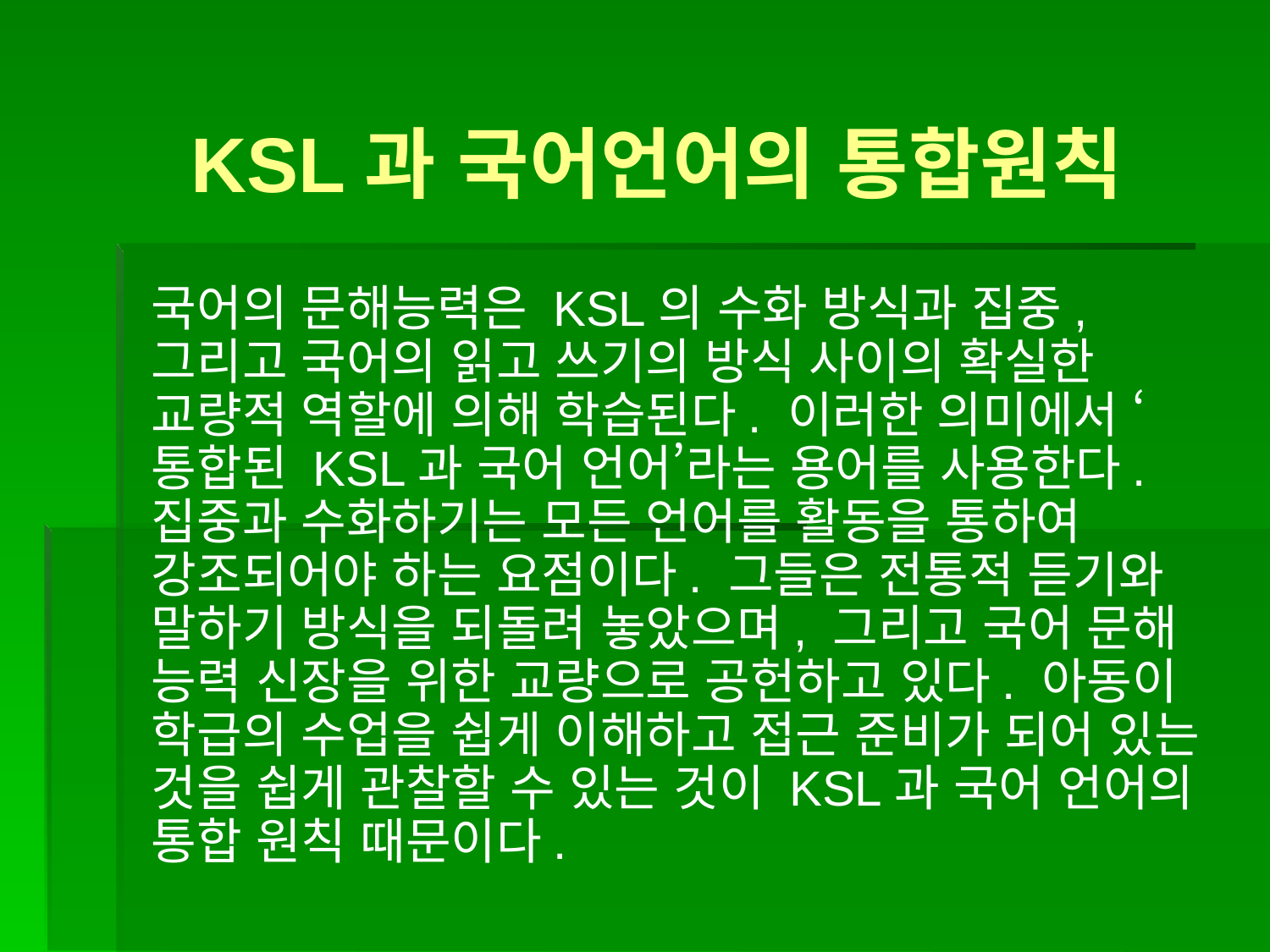

KSL과 국어언어의 통합원칙
국어의 문해능력은 KSL의 수화 방식과 집중, 그리고 국어의 읽고 쓰기의 방식 사이의 확실한 교량적 역할에 의해 학습된다. 이러한 의미에서 ‘통합된 KSL과 국어 언어’라는 용어를 사용한다. 집중과 수화하기는 모든 언어를 활동을 통하여 강조되어야 하는 요점이다. 그들은 전통적 듣기와 말하기 방식을 되돌려 놓았으며, 그리고 국어 문해 능력 신장을 위한 교량으로 공헌하고 있다. 아동이 학급의 수업을 쉽게 이해하고 접근 준비가 되어 있는 것을 쉽게 관찰할 수 있는 것이 KSL과 국어 언어의 통합 원칙 때문이다.